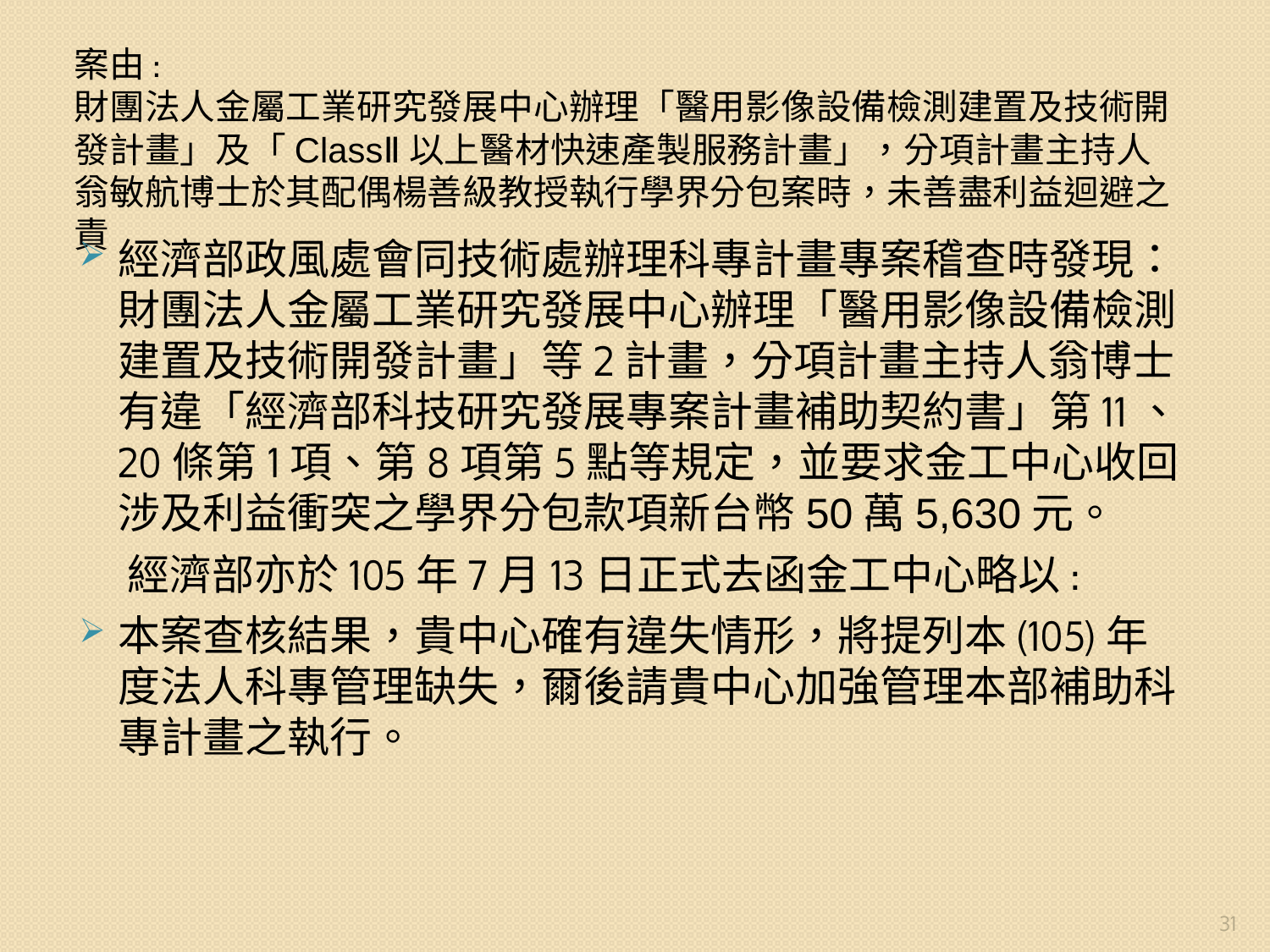

案由:
財團法人金屬工業研究發展中心辦理「醫用影像設備檢測建置及技術開發計畫」及「ClassⅡ以上醫材快速產製服務計畫」，分項計畫主持人翁敏航博士於其配偶楊善級教授執行學界分包案時，未善盡利益迴避之責
經濟部政風處會同技術處辦理科專計畫專案稽查時發現：財團法人金屬工業研究發展中心辦理「醫用影像設備檢測建置及技術開發計畫」等2計畫，分項計畫主持人翁博士有違「經濟部科技研究發展專案計畫補助契約書」第11、20條第1項、第8項第5點等規定，並要求金工中心收回涉及利益衝突之學界分包款項新台幣50萬5,630元。
    經濟部亦於105年7月13日正式去函金工中心略以:
本案查核結果，貴中心確有違失情形，將提列本(105)年度法人科專管理缺失，爾後請貴中心加強管理本部補助科專計畫之執行。
31